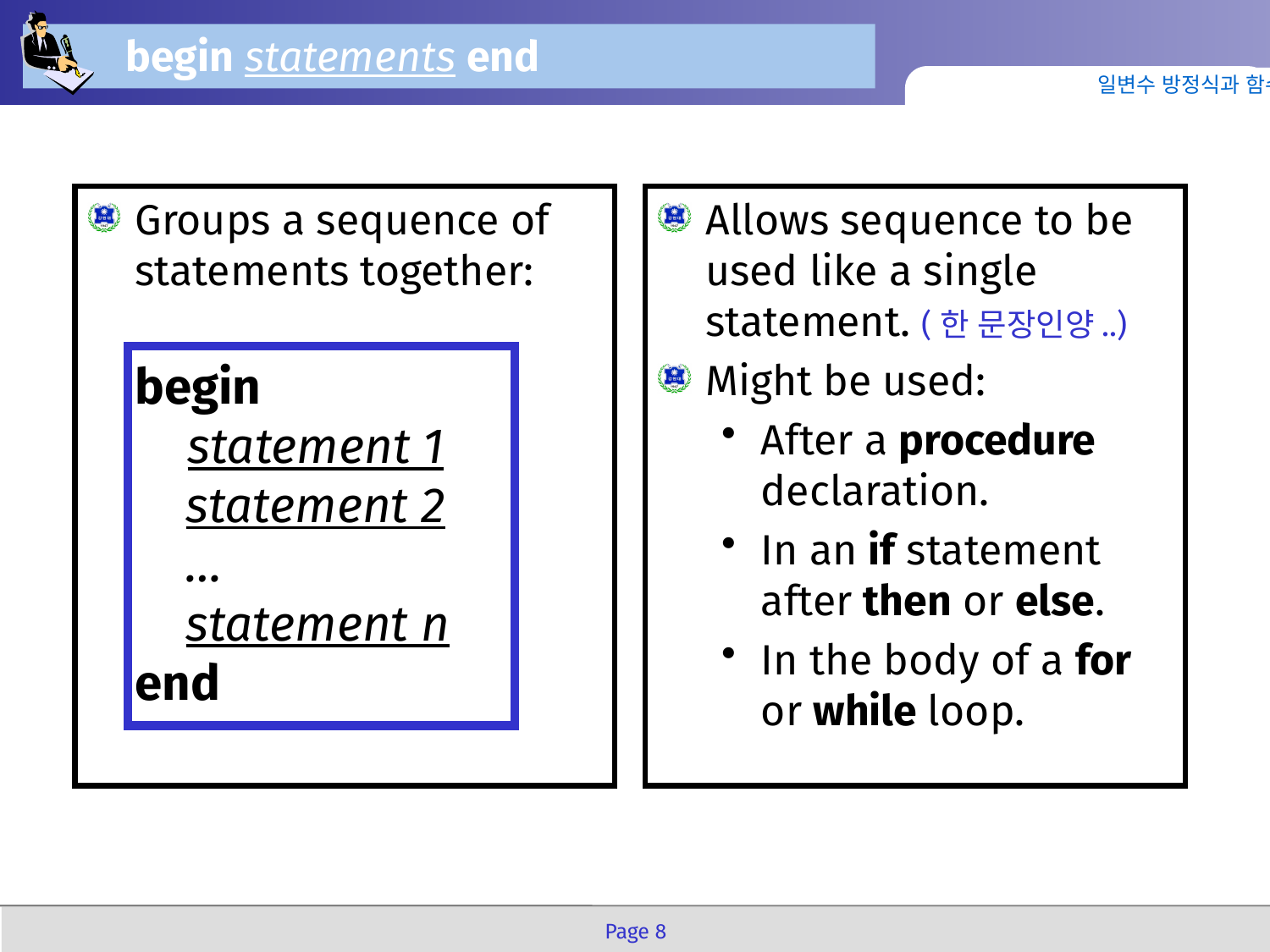

begin statements end
일변수 방정식과 함수
Groups a sequence of statements together:
begin
    statement 1
    statement 2
    …
    statement n
end
Allows sequence to be used like a single statement. (한 문장인양..)
Might be used:
After a procedure declaration.
In an if statement after then or else.
In the body of a for or while loop.

Page 8